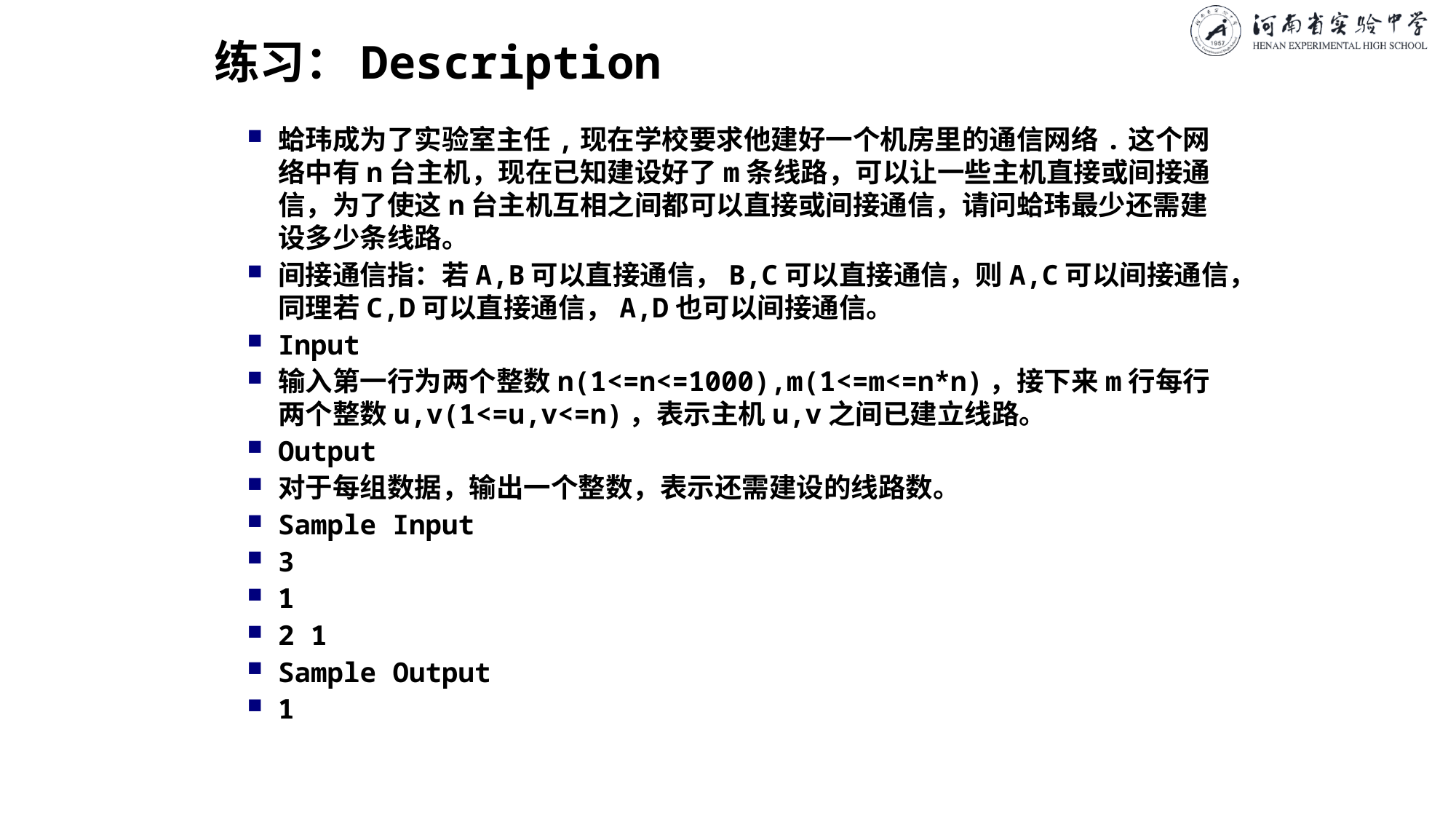

# 练习：Description
蛤玮成为了实验室主任,现在学校要求他建好一个机房里的通信网络.这个网络中有n台主机，现在已知建设好了m条线路，可以让一些主机直接或间接通信，为了使这n台主机互相之间都可以直接或间接通信，请问蛤玮最少还需建设多少条线路。
间接通信指：若A,B可以直接通信，B,C可以直接通信，则A,C可以间接通信，同理若C,D可以直接通信，A,D也可以间接通信。
Input
输入第一行为两个整数n(1<=n<=1000),m(1<=m<=n*n)，接下来m行每行两个整数u,v(1<=u,v<=n)，表示主机u,v之间已建立线路。
Output
对于每组数据，输出一个整数，表示还需建设的线路数。
Sample Input
3
1
2 1
Sample Output
1